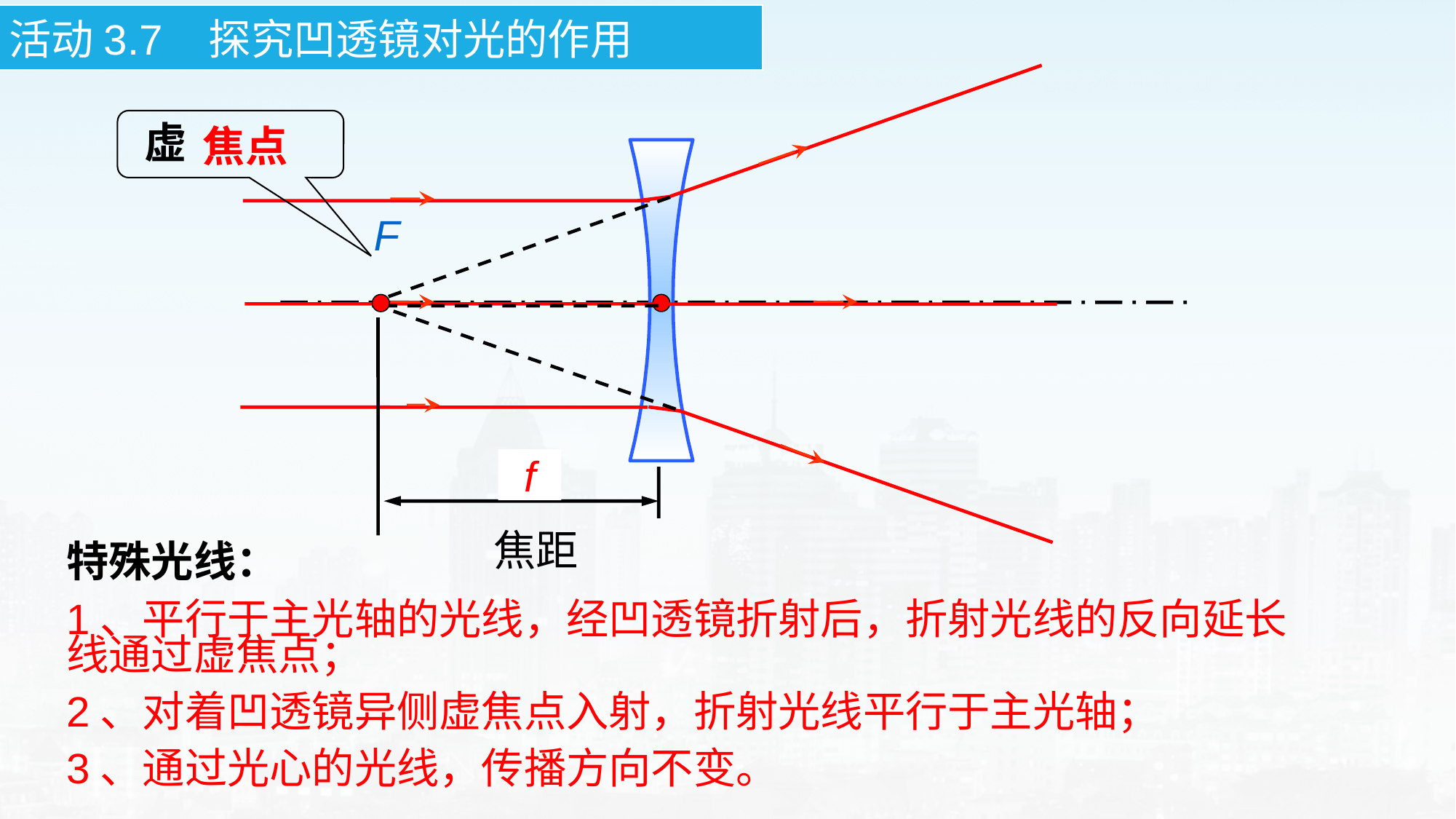

活动3.7   探究凹透镜对光的作用

虚
  焦点

F

f

焦距
特殊光线：
1、平行于主光轴的光线，经凹透镜折射后，折射光线的反向延长线通过虚焦点；
2、对着凹透镜异侧虚焦点入射，折射光线平行于主光轴；
3、通过光心的光线，传播方向不变。